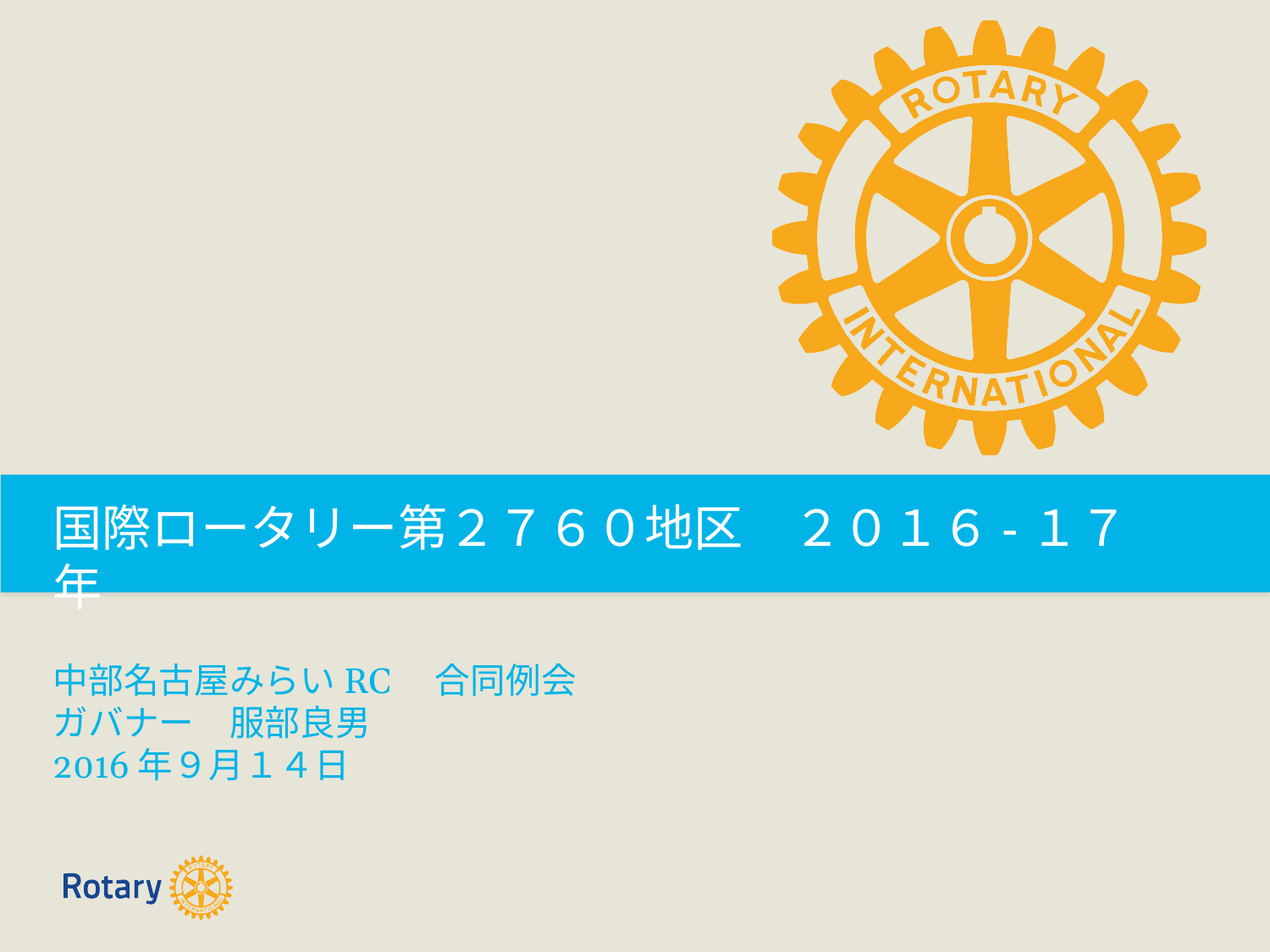

国際ロータリー第２７６０地区　２０１６-１７年
中部名古屋みらいRC　合同例会
ガバナー　服部良男
2016年９月１４日